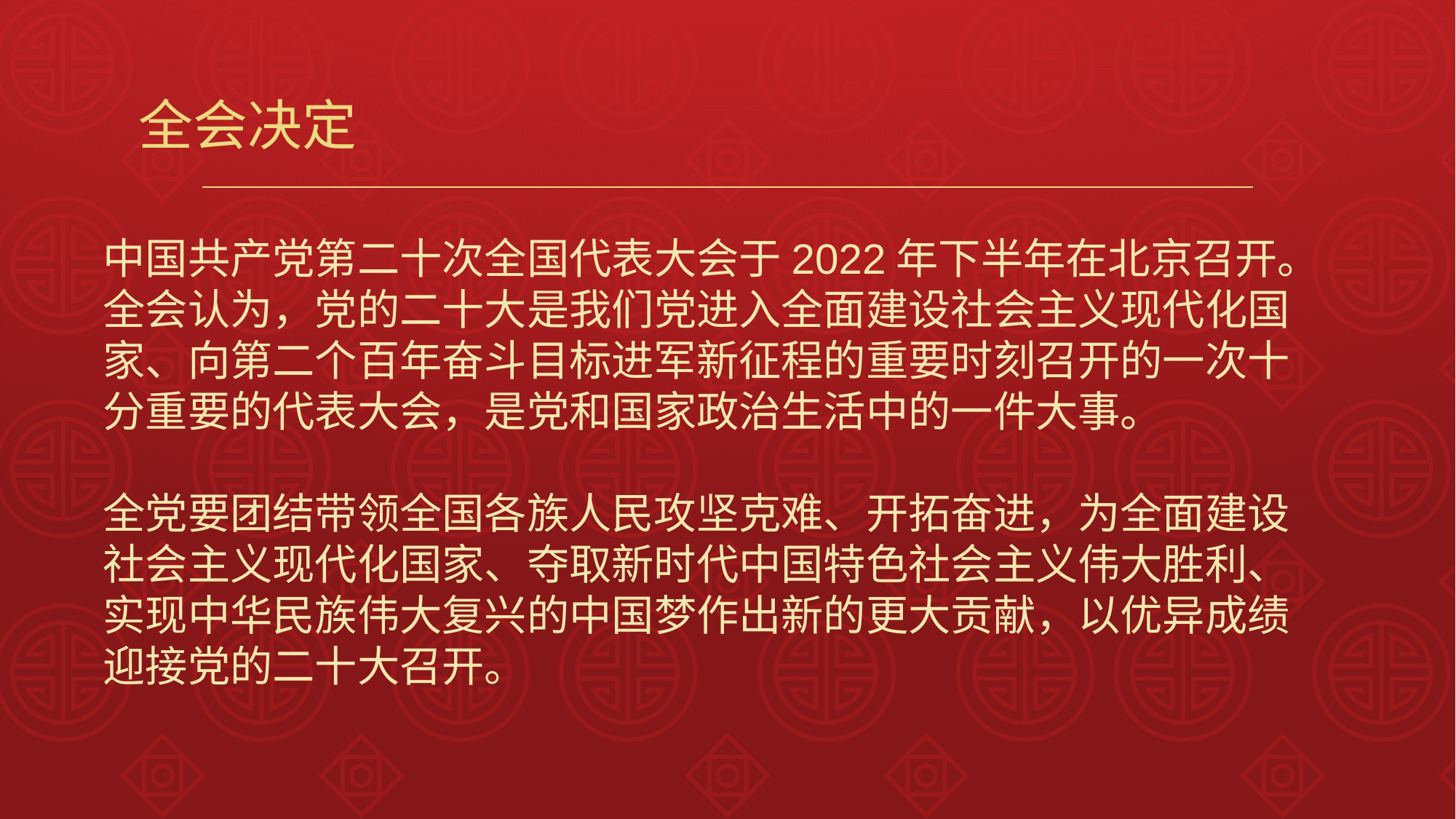

# 全会决定
中国共产党第二十次全国代表大会于2022年下半年在北京召开。全会认为，党的二十大是我们党进入全面建设社会主义现代化国家、向第二个百年奋斗目标进军新征程的重要时刻召开的一次十分重要的代表大会，是党和国家政治生活中的一件大事。

全党要团结带领全国各族人民攻坚克难、开拓奋进，为全面建设社会主义现代化国家、夺取新时代中国特色社会主义伟大胜利、实现中华民族伟大复兴的中国梦作出新的更大贡献，以优异成绩迎接党的二十大召开。